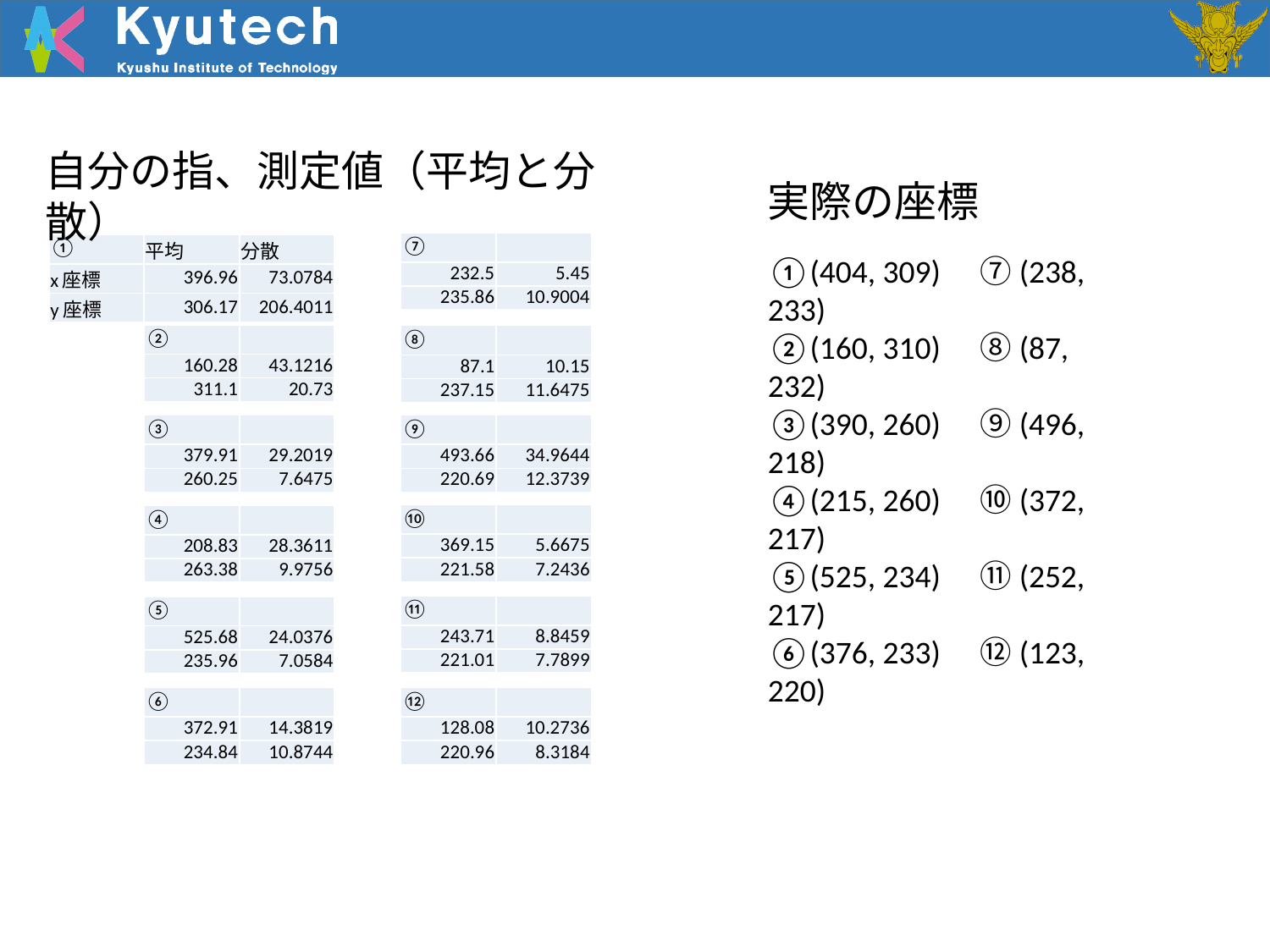

自分の指、測定値（平均と分散）
実際の座標
| ⑦ |  |
| --- | --- |
| 232.5 | 5.45 |
| 235.86 | 10.9004 |
| ① | 平均 | 分散 |
| --- | --- | --- |
| x座標 | 396.96 | 73.0784 |
| y座標 | 306.17 | 206.4011 |
①(404, 309)　⑦(238, 233)
②(160, 310)　⑧(87,   232)
③(390, 260)　⑨(496, 218)
④(215, 260)　⑩(372, 217)
⑤(525, 234)　⑪(252, 217)
⑥(376, 233)　⑫(123, 220)
| ② |  |
| --- | --- |
| 160.28 | 43.1216 |
| 311.1 | 20.73 |
| ⑧ |  |
| --- | --- |
| 87.1 | 10.15 |
| 237.15 | 11.6475 |
| ⑨ |  |
| --- | --- |
| 493.66 | 34.9644 |
| 220.69 | 12.3739 |
| ③ |  |
| --- | --- |
| 379.91 | 29.2019 |
| 260.25 | 7.6475 |
| ⑩ |  |
| --- | --- |
| 369.15 | 5.6675 |
| 221.58 | 7.2436 |
| ④ |  |
| --- | --- |
| 208.83 | 28.3611 |
| 263.38 | 9.9756 |
| ⑪ |  |
| --- | --- |
| 243.71 | 8.8459 |
| 221.01 | 7.7899 |
| ⑤ |  |
| --- | --- |
| 525.68 | 24.0376 |
| 235.96 | 7.0584 |
| ⑥ |  |
| --- | --- |
| 372.91 | 14.3819 |
| 234.84 | 10.8744 |
| ⑫ |  |
| --- | --- |
| 128.08 | 10.2736 |
| 220.96 | 8.3184 |